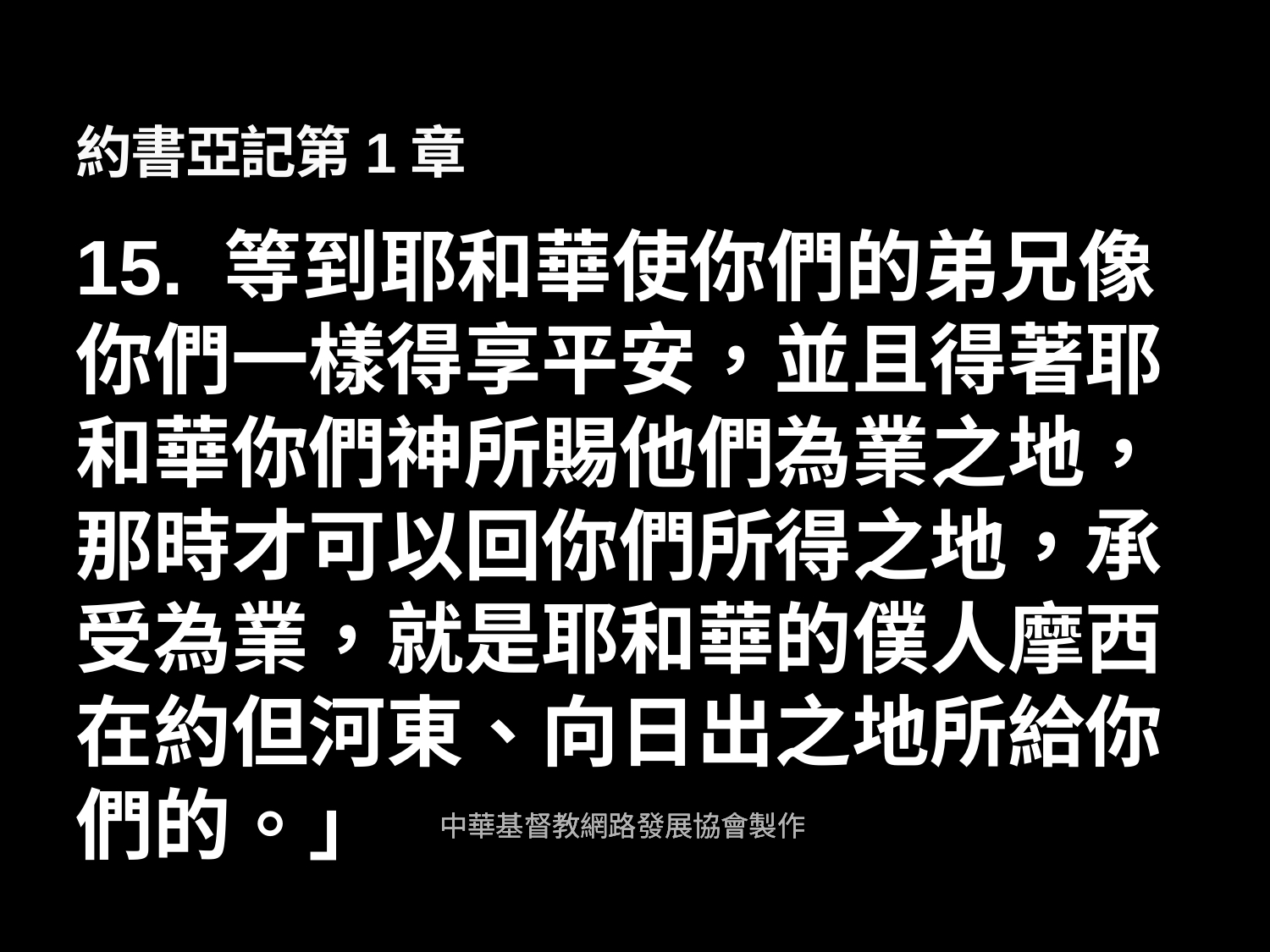

# 約書亞記第1章
15. 等到耶和華使你們的弟兄像你們一樣得享平安，並且得著耶和華你們神所賜他們為業之地，那時才可以回你們所得之地，承受為業，就是耶和華的僕人摩西在約但河東、向日出之地所給你們的。」